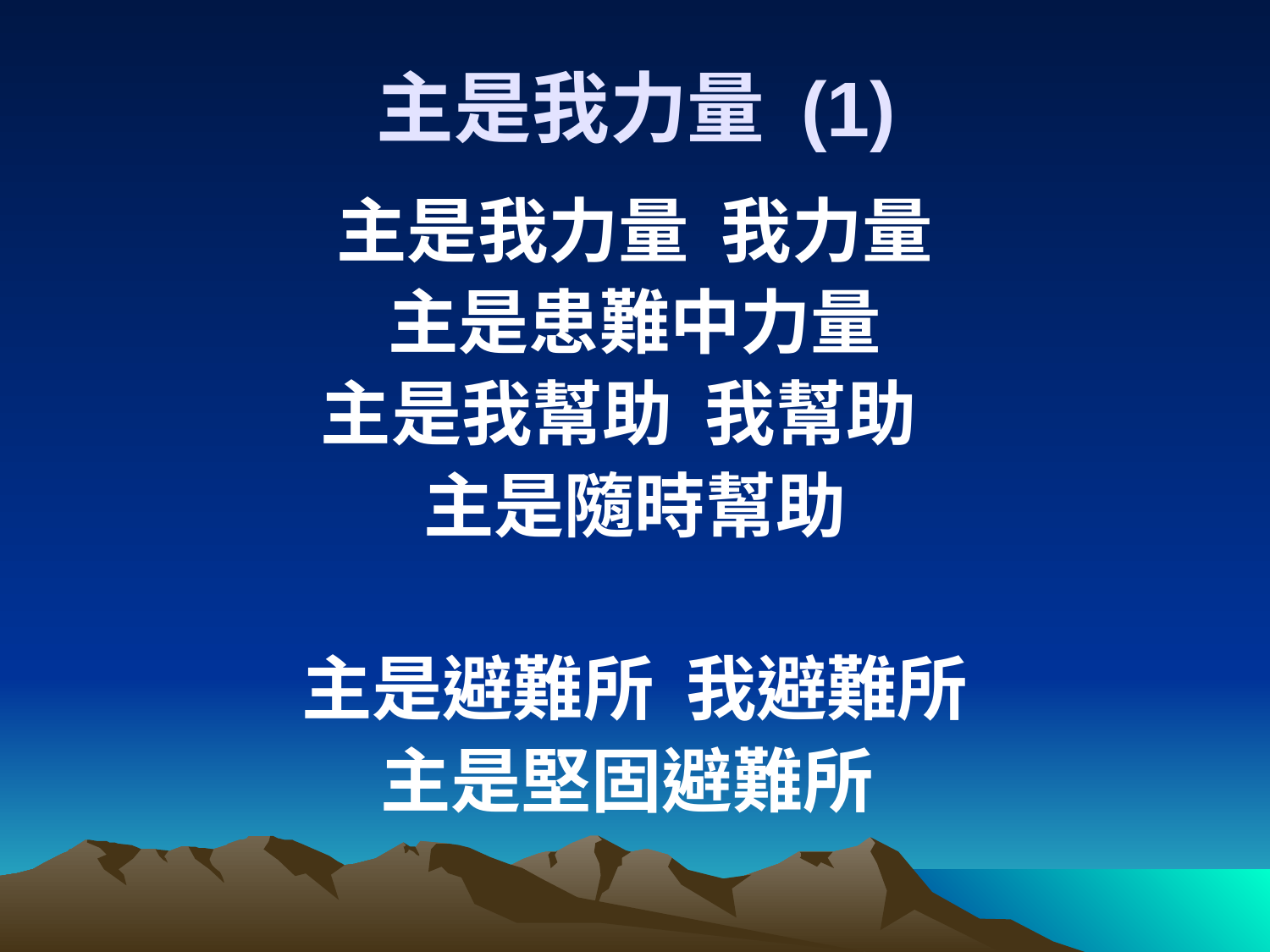

# 主是我力量 (1)
主是我力量  我力量
主是患難中力量
主是我幫助  我幫助
主是隨時幫助

主是避難所  我避難所
主是堅固避難所